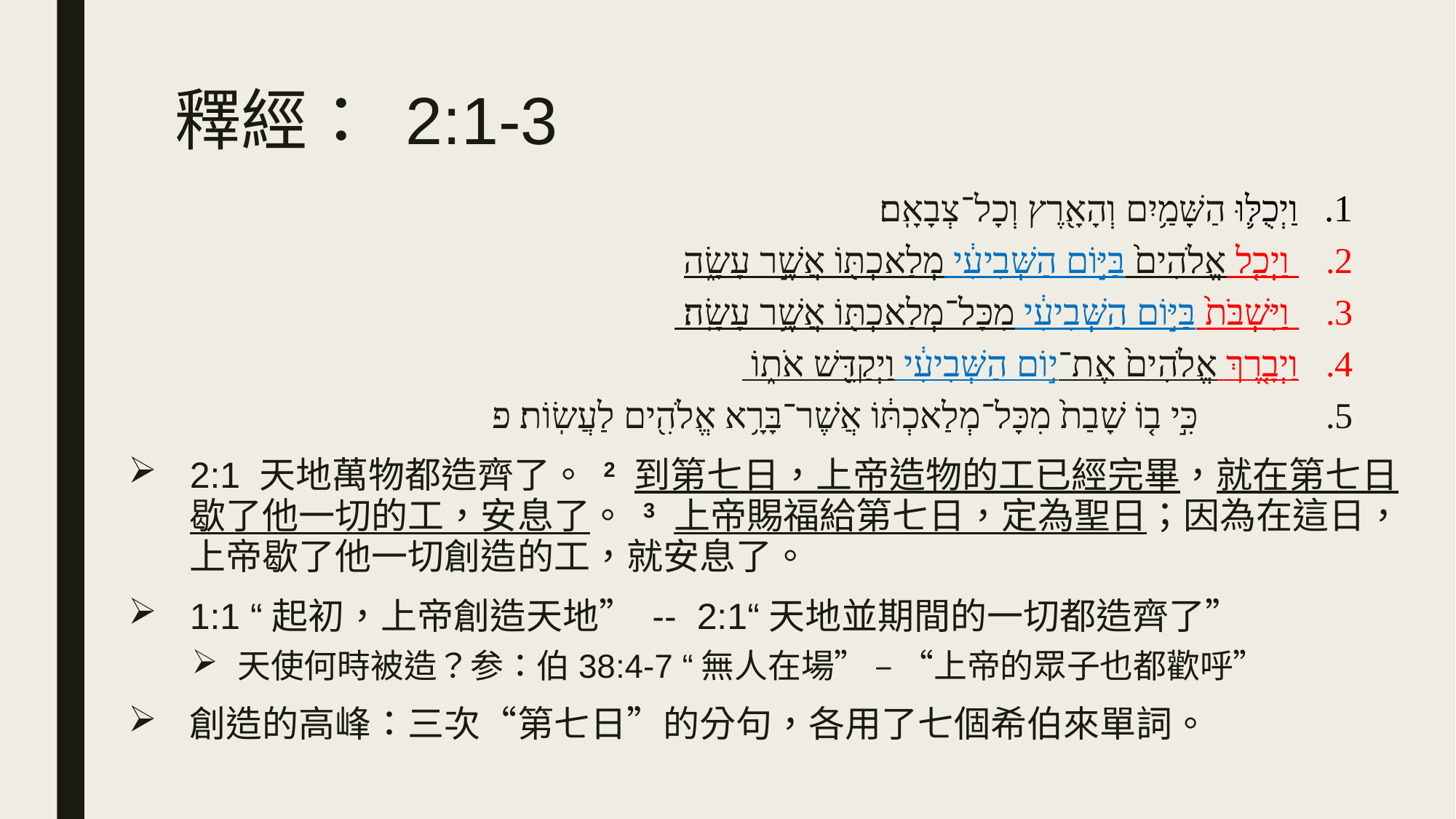

# 釋經： 2:1-3
‏וַיְכֻלּ֛וּ הַשָּׁמַ֥יִם וְהָאָ֖רֶץ וְכָל־צְבָאָֽם׃
‏ וַיְכַ֤ל אֱלֹהִים֙ בַּיּ֣וֹם הַשְּׁבִיעִ֔י מְלַאכְתּ֖וֹ אֲשֶׁ֣ר עָשָׂ֑ה
 וַיִּשְׁבֹּת֙ בַּיּ֣וֹם הַשְּׁבִיעִ֔י מִכָּל־מְלַאכְתּ֖וֹ אֲשֶׁ֥ר עָשָֽׂה׃
וַיְבָ֤רֶךְ אֱלֹהִים֙ אֶת־י֣וֹם הַשְּׁבִיעִ֔י וַיְקַדֵּ֖שׁ אֹת֑וֹ
           כִּ֣י ב֤וֹ שָׁבַת֙ מִכָּל־מְלַאכְתּ֔וֹ אֲשֶׁר־בָּרָ֥א אֱלֹהִ֖ים לַעֲשֽׂוֹת׃ פ
2:1 天地萬物都造齊了。 2 到第七日，上帝造物的工已經完畢，就在第七日歇了他一切的工，安息了。 3 上帝賜福給第七日，定為聖日；因為在這日，上帝歇了他一切創造的工，就安息了。
1:1 “起初，上帝創造天地” --  2:1“天地並期間的一切都造齊了”
天使何時被造？参：伯38:4-7 “無人在場” – “上帝的眾子也都歡呼”
創造的高峰：三次“第七日”的分句，各用了七個希伯來單詞。